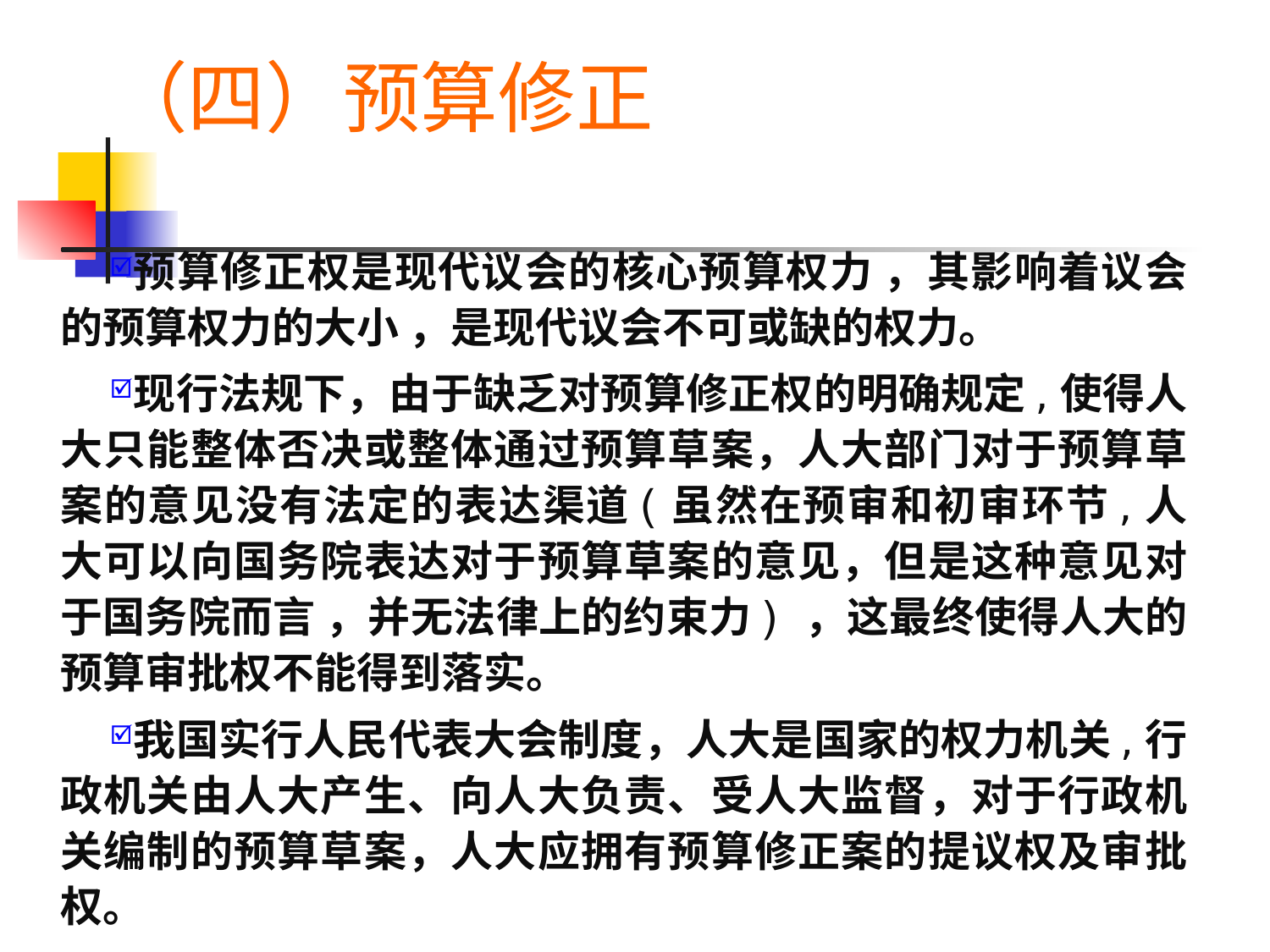

（四）预算修正

预算修正权是现代议会的核心预算权力 ，其影响着议会的预算权力的大小 ，是现代议会不可或缺的权力。
现行法规下，由于缺乏对预算修正权的明确规定,使得人大只能整体否决或整体通过预算草案，人大部门对于预算草案的意见没有法定的表达渠道(虽然在预审和初审环节,人大可以向国务院表达对于预算草案的意见，但是这种意见对于国务院而言 ，并无法律上的约束力) ，这最终使得人大的预算审批权不能得到落实。
我国实行人民代表大会制度，人大是国家的权力机关,行政机关由人大产生、向人大负责、受人大监督，对于行政机关编制的预算草案，人大应拥有预算修正案的提议权及审批权。